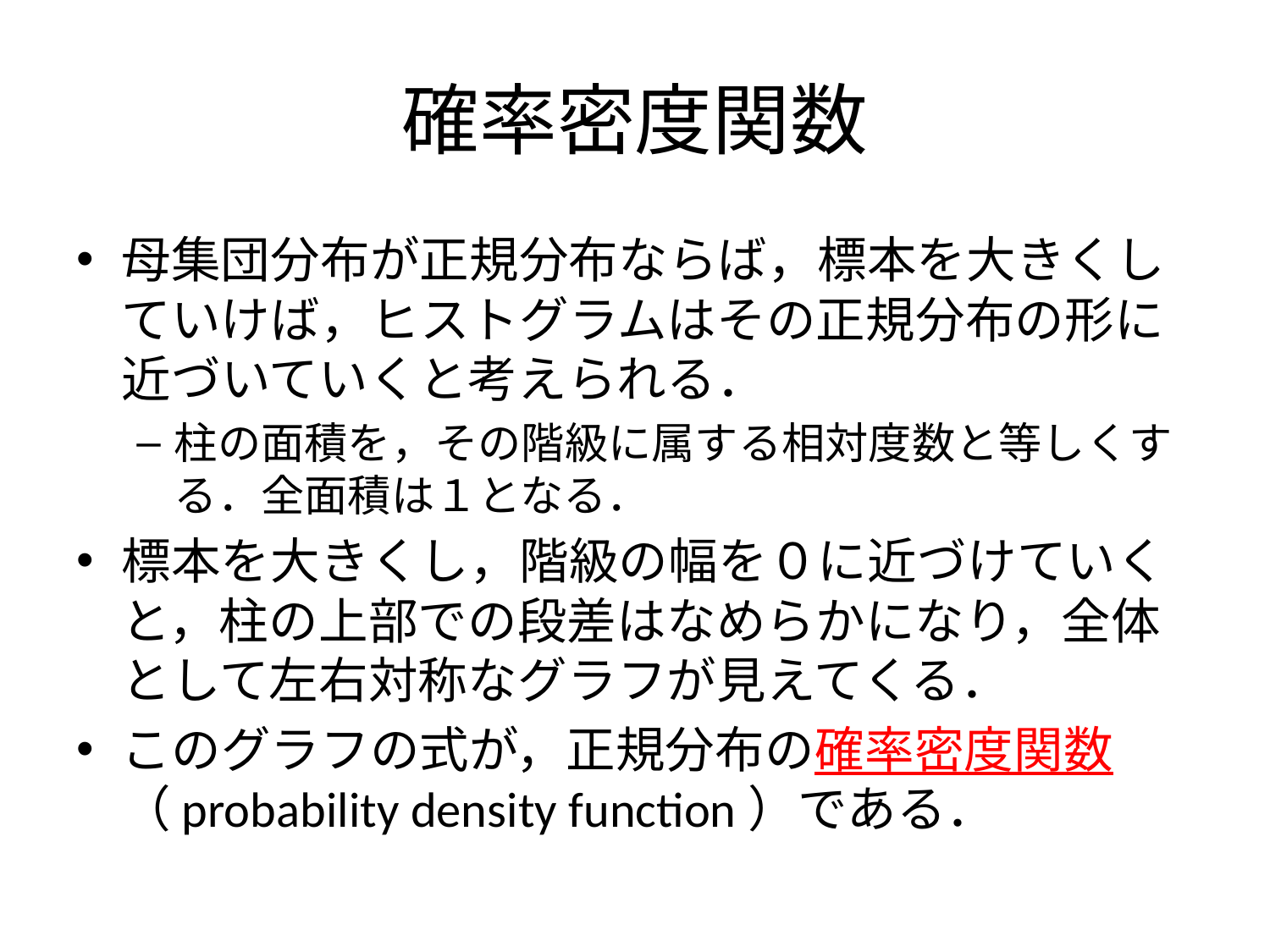

# 確率密度関数
母集団分布が正規分布ならば，標本を大きくしていけば，ヒストグラムはその正規分布の形に近づいていくと考えられる．
柱の面積を，その階級に属する相対度数と等しくする．全面積は１となる．
標本を大きくし，階級の幅を０に近づけていくと，柱の上部での段差はなめらかになり，全体として左右対称なグラフが見えてくる．
このグラフの式が，正規分布の確率密度関数（probability density function）である．